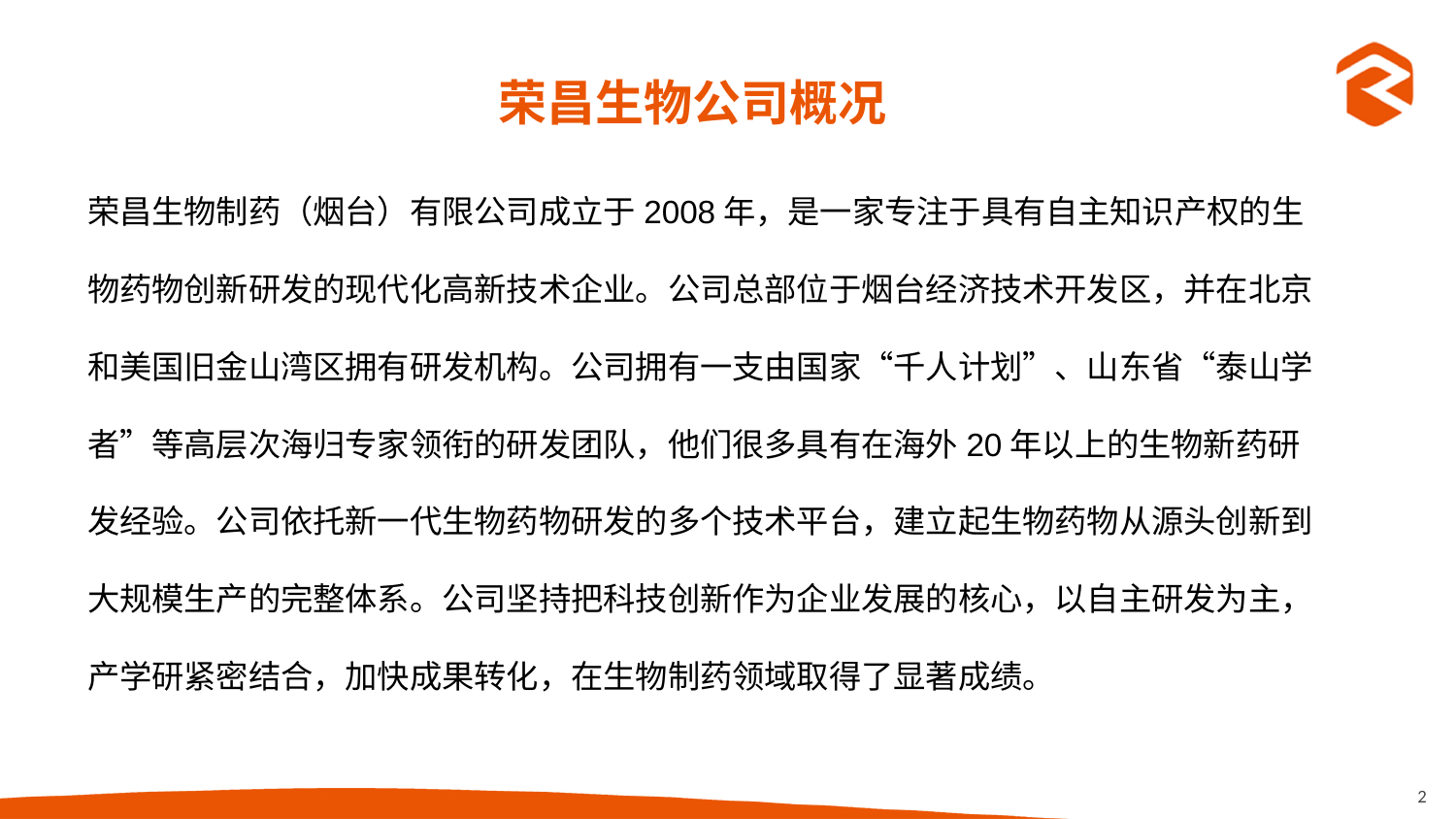

# 荣昌生物公司概况
荣昌生物制药（烟台）有限公司成立于2008年，是一家专注于具有自主知识产权的生物药物创新研发的现代化高新技术企业。公司总部位于烟台经济技术开发区，并在北京和美国旧金山湾区拥有研发机构。公司拥有一支由国家“千人计划”、山东省“泰山学者”等高层次海归专家领衔的研发团队，他们很多具有在海外20年以上的生物新药研发经验。公司依托新一代生物药物研发的多个技术平台，建立起生物药物从源头创新到大规模生产的完整体系。公司坚持把科技创新作为企业发展的核心，以自主研发为主，产学研紧密结合，加快成果转化，在生物制药领域取得了显著成绩。
2